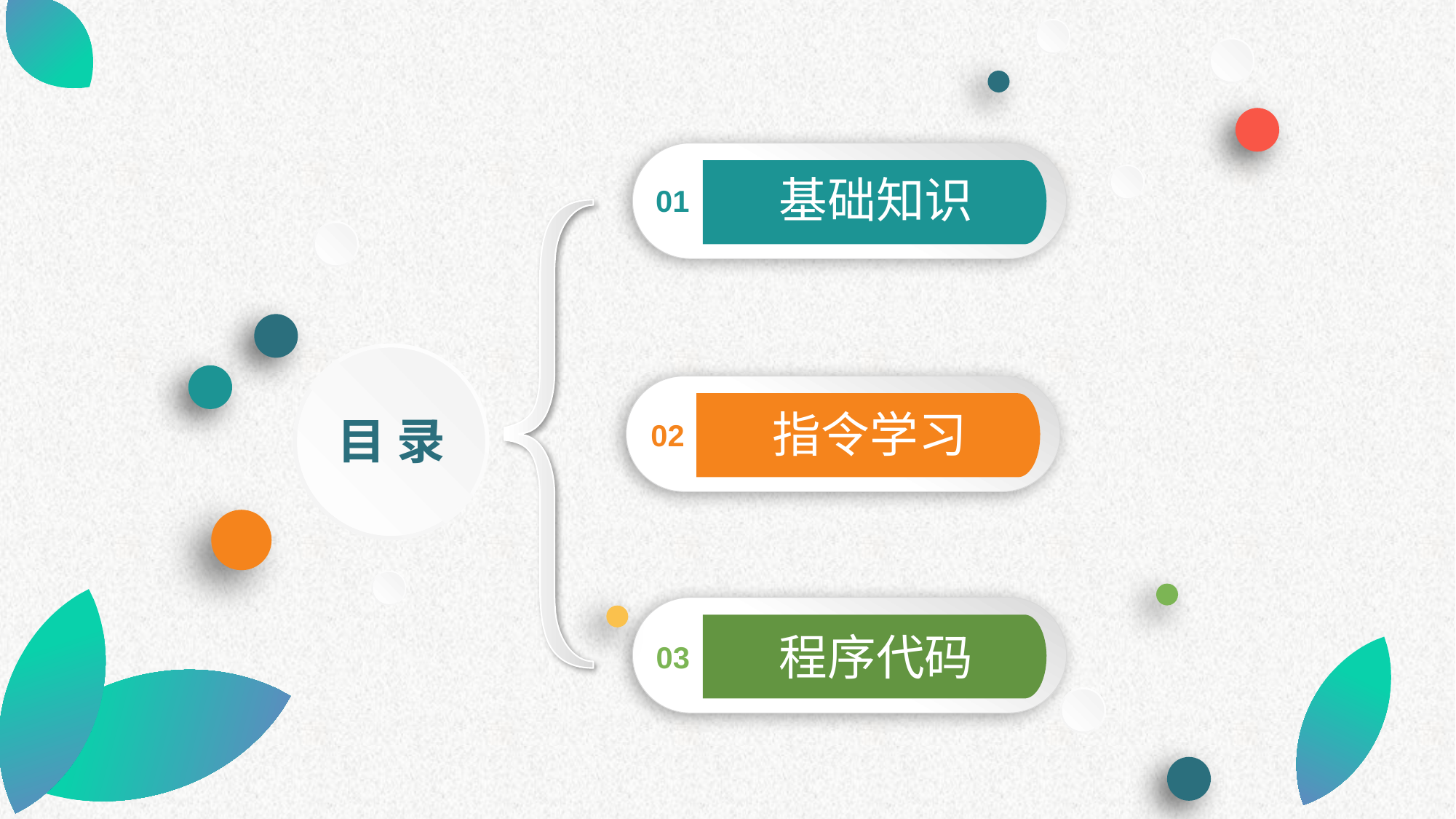

01
基础知识

目 录

02
指令学习

03
程序代码